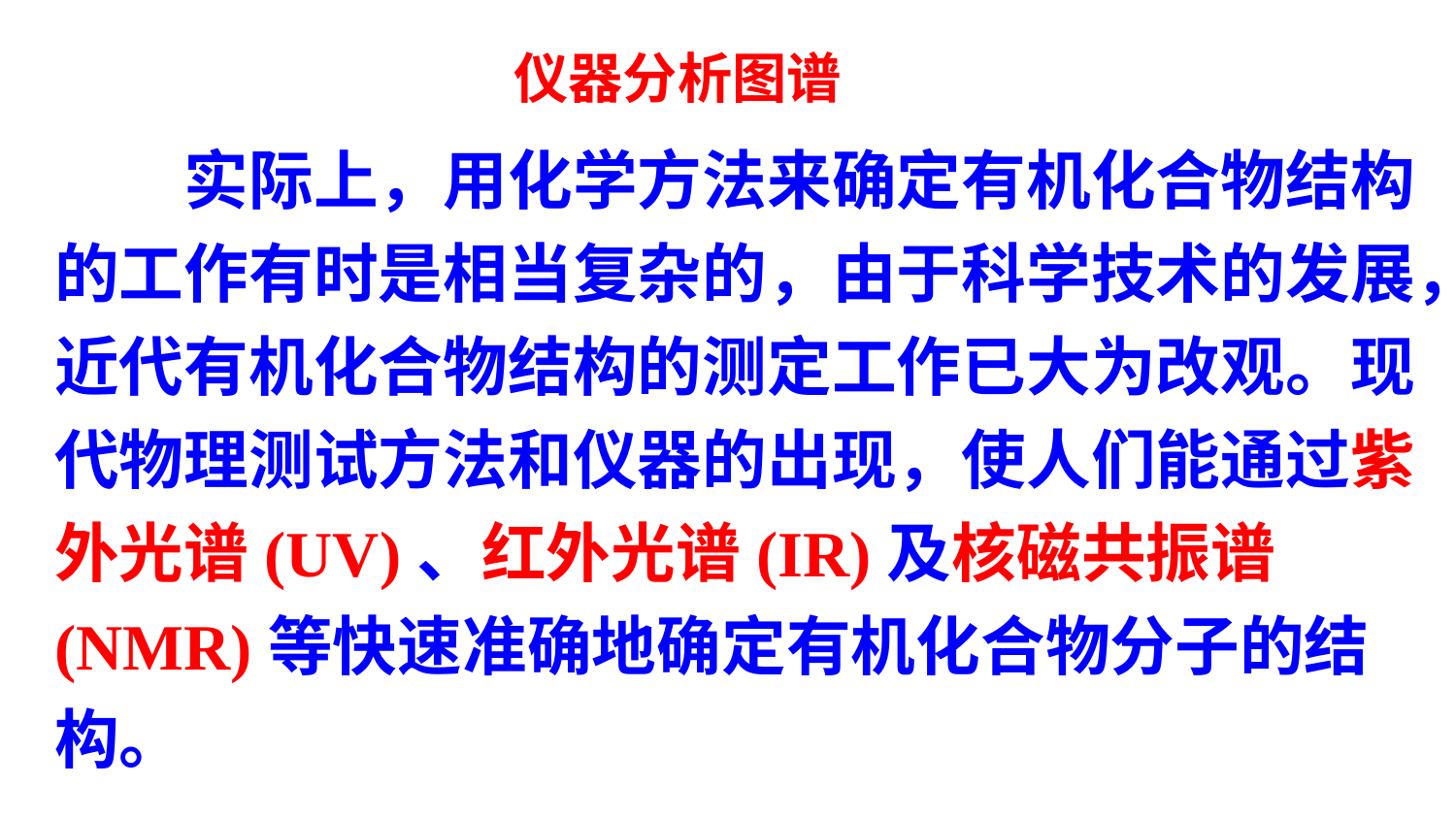

仪器分析图谱
　　实际上，用化学方法来确定有机化合物结构的工作有时是相当复杂的，由于科学技术的发展，近代有机化合物结构的测定工作已大为改观。现代物理测试方法和仪器的出现，使人们能通过紫外光谱(UV)、红外光谱(IR)及核磁共振谱(NMR)等快速准确地确定有机化合物分子的结构。